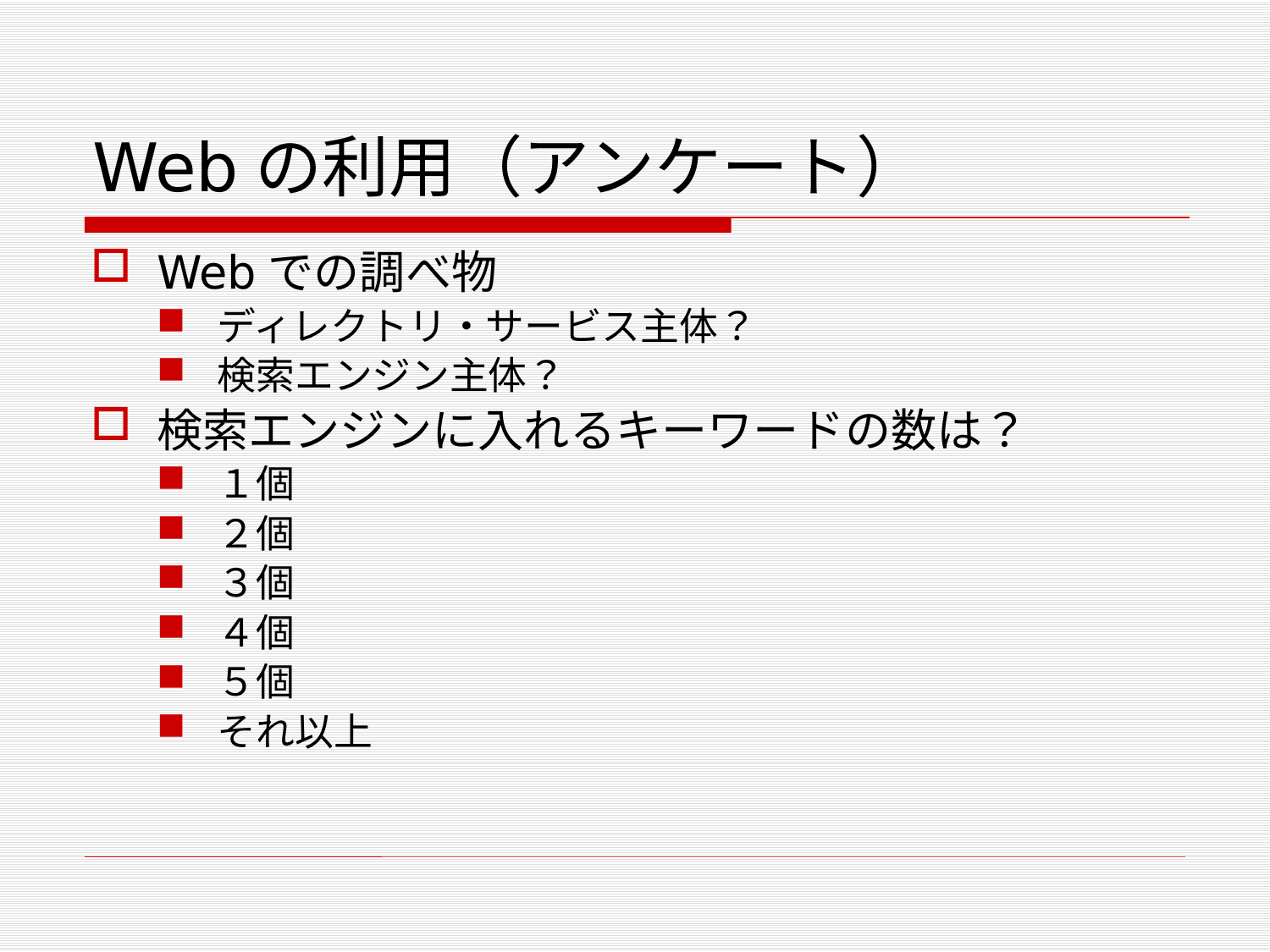

# Webの利用（アンケート）
Webでの調べ物
ディレクトリ・サービス主体？
検索エンジン主体？
検索エンジンに入れるキーワードの数は？
１個
２個
３個
４個
５個
それ以上